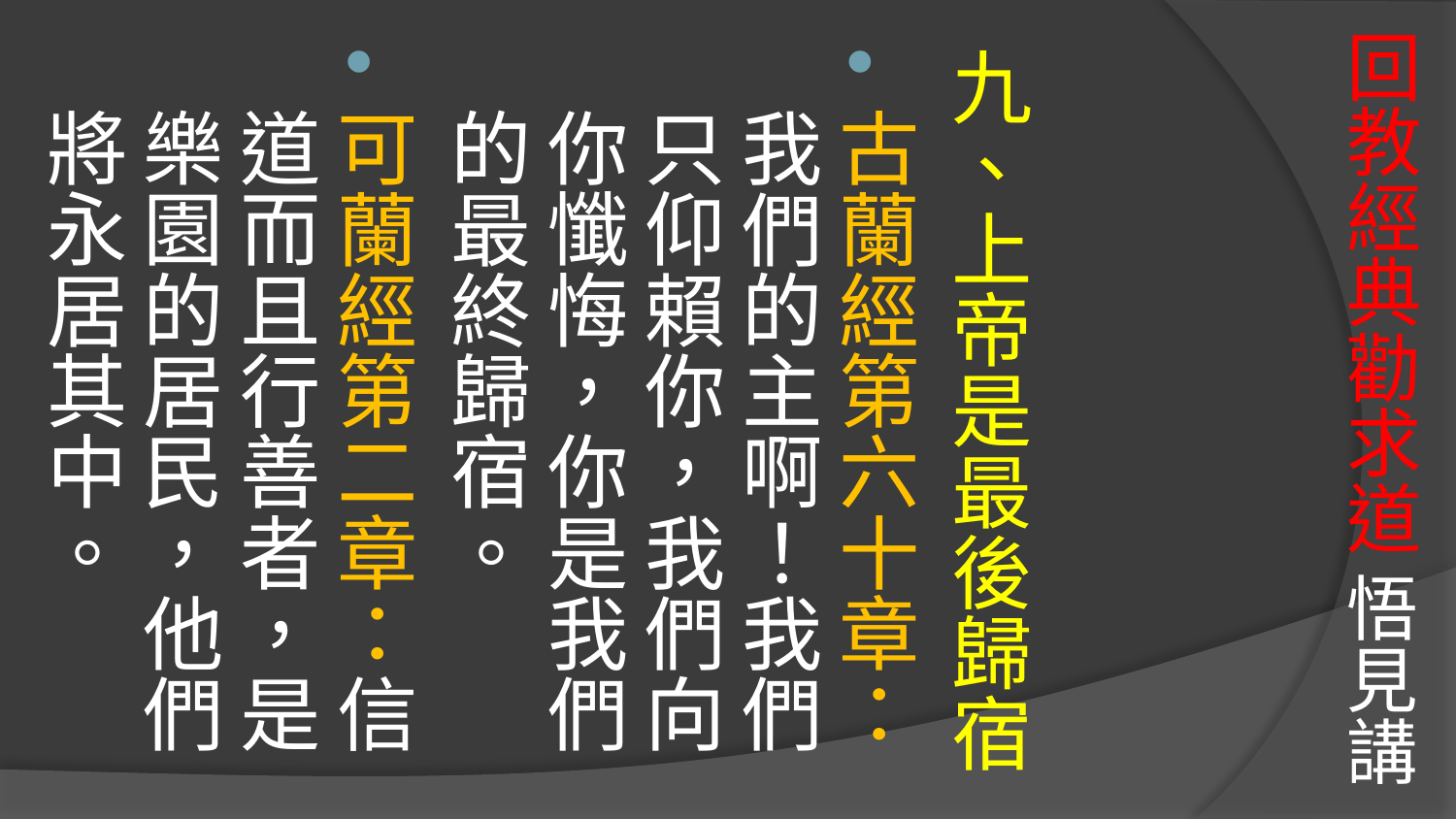

# 回教經典勸求道 悟見講
九、上帝是最後歸宿
古蘭經第六十章：我們的主啊！我們只仰賴你，我們向你懺悔，你是我們的最終歸宿。
可蘭經第二章：信道而且行善者，是樂園的居民，他們將永居其中。